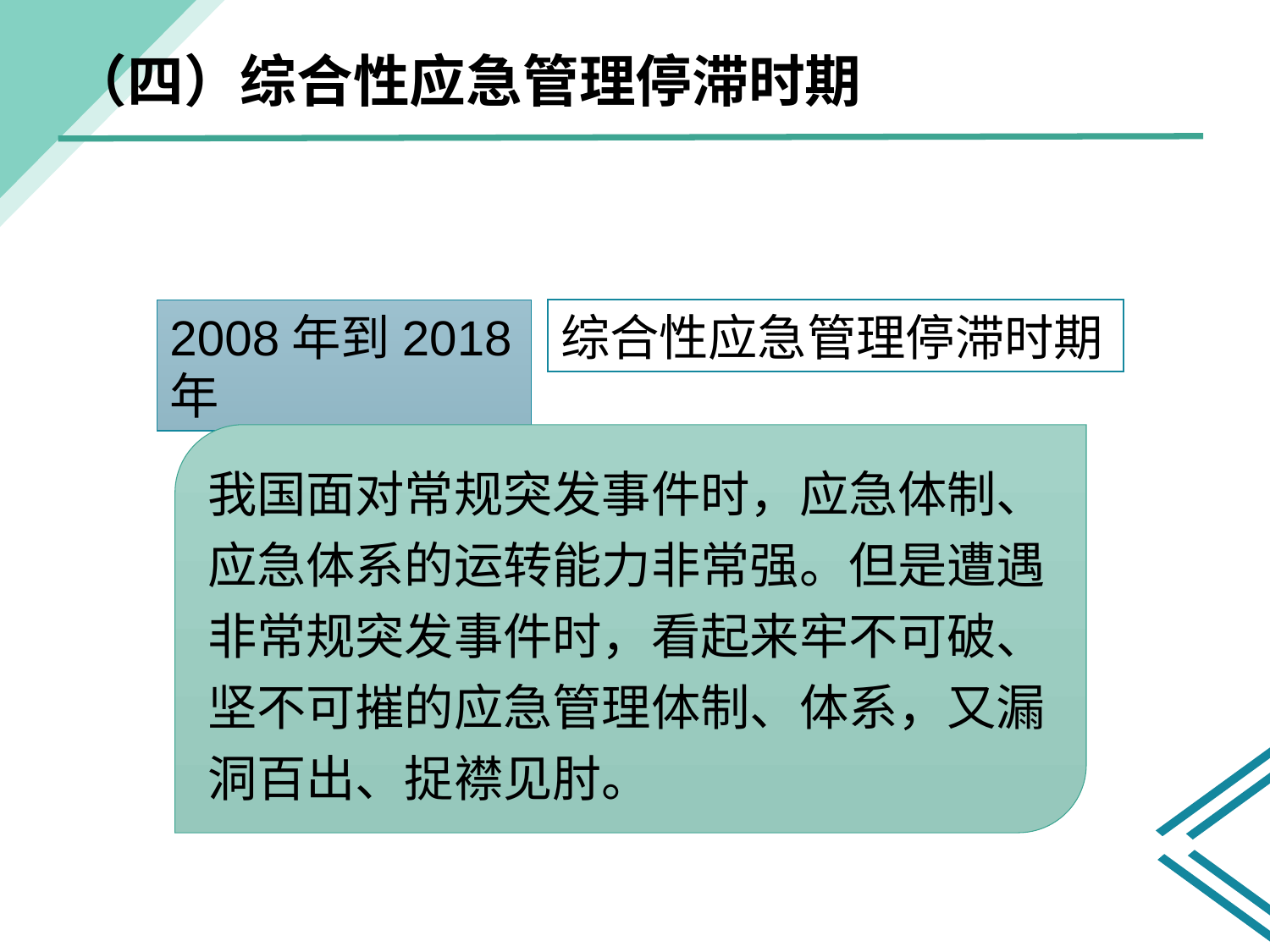

（四）综合性应急管理停滞时期
2008年到2018年
综合性应急管理停滞时期
我国面对常规突发事件时，应急体制、应急体系的运转能力非常强。但是遭遇非常规突发事件时，看起来牢不可破、坚不可摧的应急管理体制、体系，又漏洞百出、捉襟见肘。